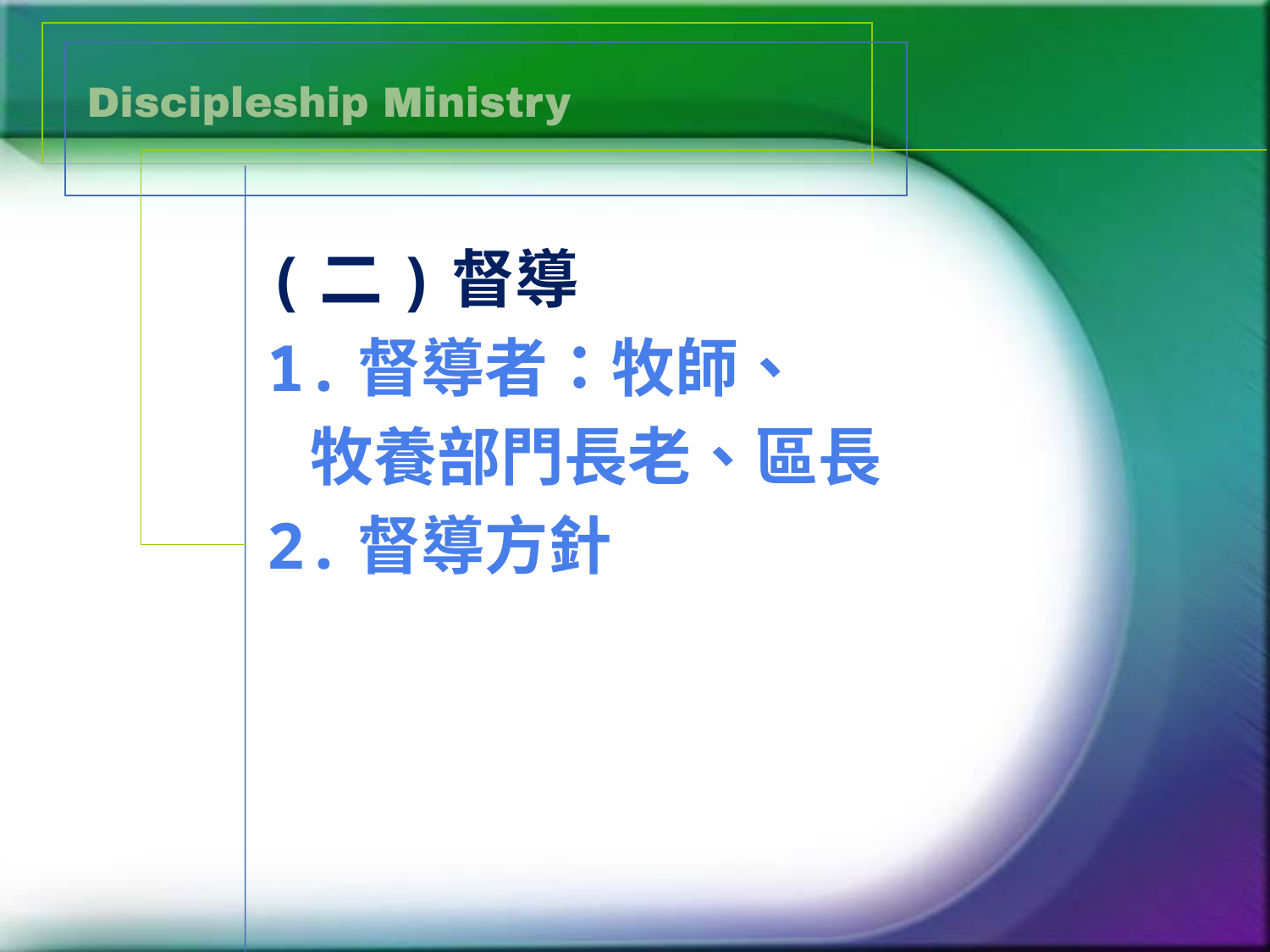

# Discipleship Ministry
(二)督導
1.督導者：牧師、
  牧養部門長老、區長
2.督導方針